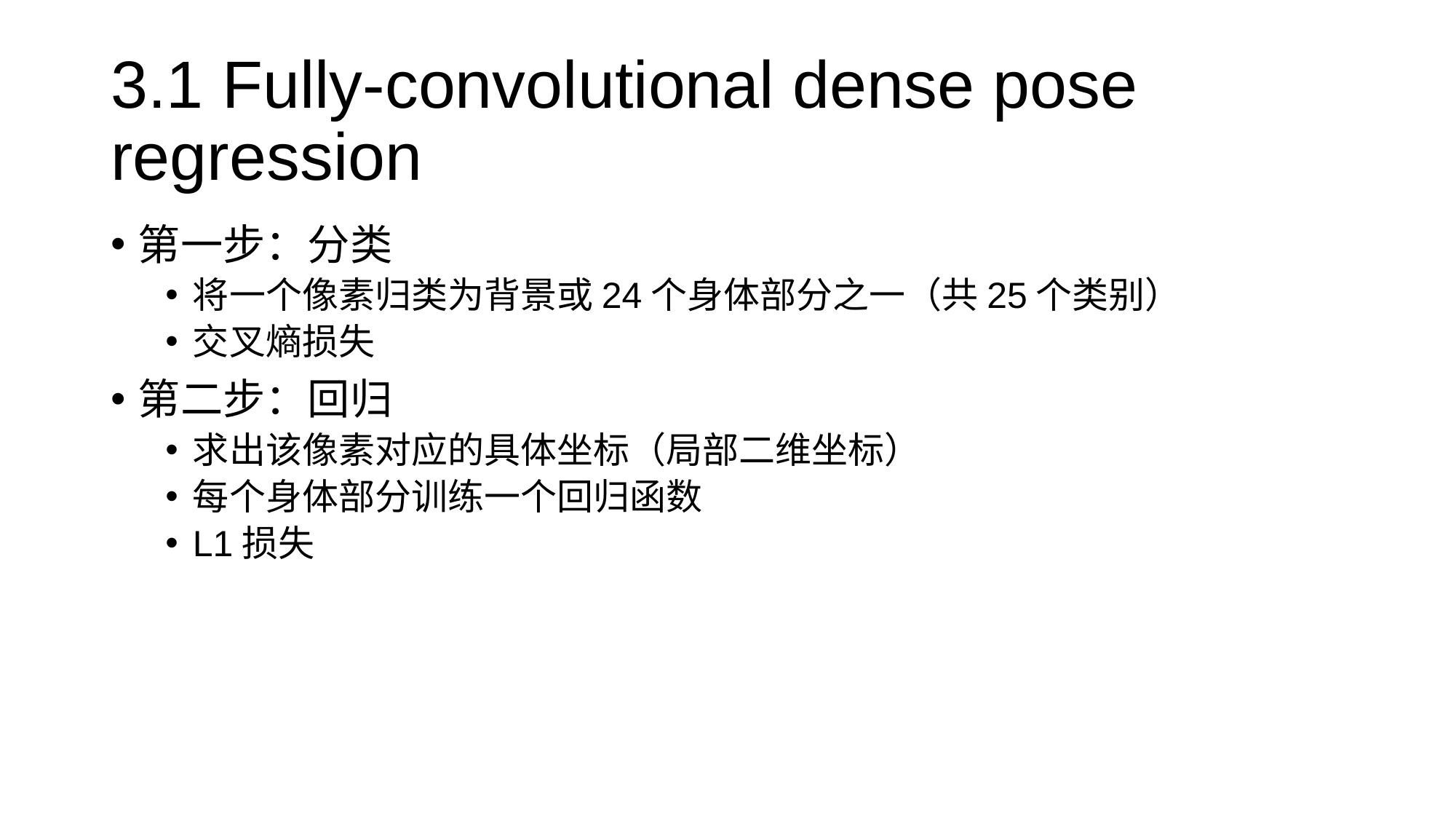

# 3.1 Fully-convolutional dense pose regression
第一步：分类
将一个像素归类为背景或24个身体部分之一（共25个类别）
交叉熵损失
第二步：回归
求出该像素对应的具体坐标（局部二维坐标）
每个身体部分训练一个回归函数
L1损失